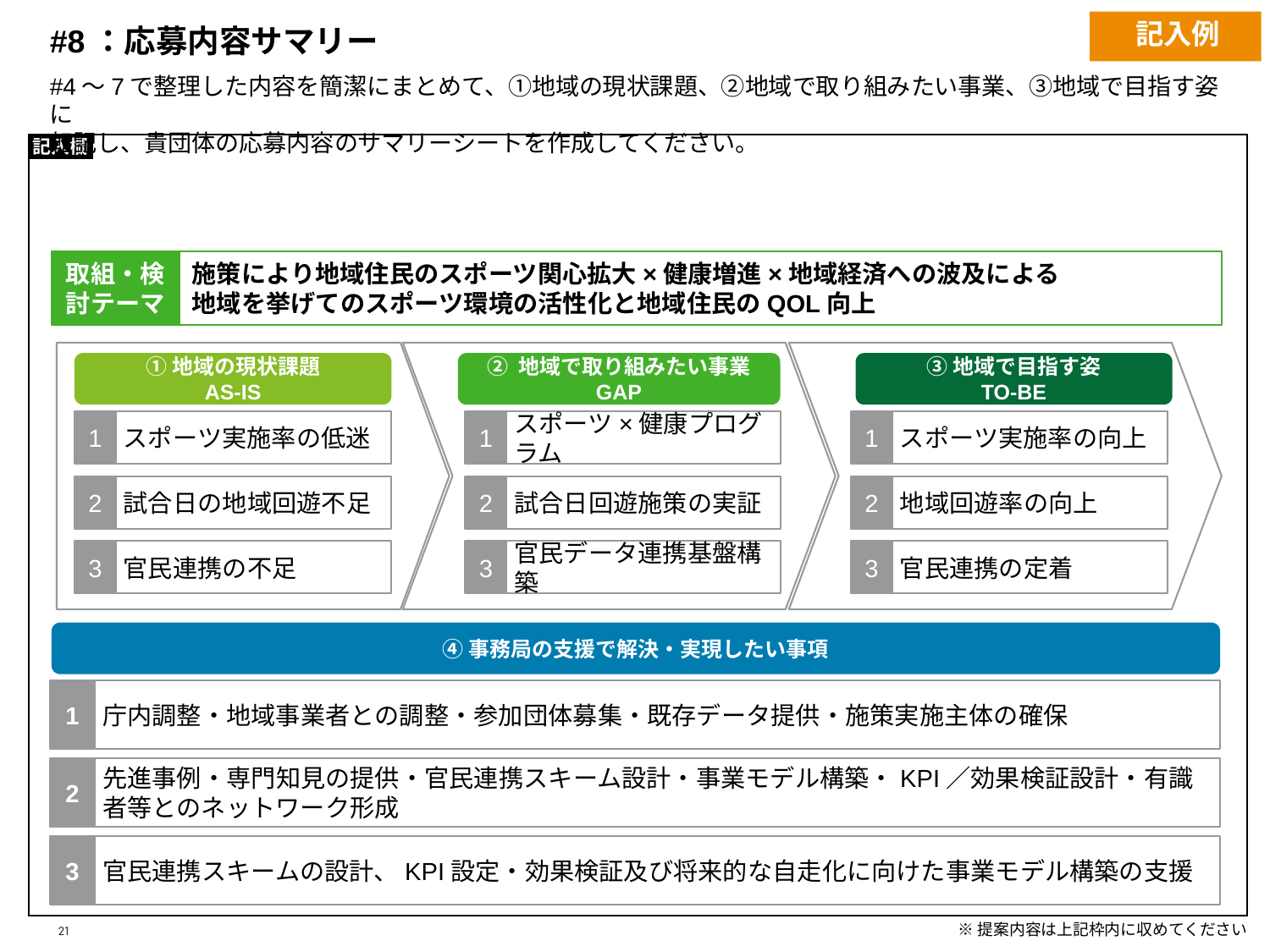

記入例
#8：応募内容サマリー
# #4～7で整理した内容を簡潔にまとめて、①地域の現状課題、②地域で取り組みたい事業、③地域で目指す姿に 転記し、貴団体の応募内容のサマリーシートを作成してください。
取組・検討テーマ
施策により地域住民のスポーツ関心拡大×健康増進×地域経済への波及による
地域を挙げてのスポーツ環境の活性化と地域住民のQOL向上

①地域の現状課題
AS-IS
② 地域で取り組みたい事業
GAP
③地域で目指す姿
TO-BE
1
スポーツ実施率の低迷
1
スポーツ×健康プログラム
1
スポーツ実施率の向上
2
試合日の地域回遊不足
2
試合日回遊施策の実証
2
地域回遊率の向上
3
官民連携の不足
3
官民データ連携基盤構築
3
官民連携の定着
④事務局の支援で解決・実現したい事項
1
庁内調整・地域事業者との調整・参加団体募集・既存データ提供・施策実施主体の確保
2
先進事例・専門知見の提供・官民連携スキーム設計・事業モデル構築・KPI／効果検証設計・有識者等とのネットワーク形成
3
官民連携スキームの設計、KPI設定・効果検証及び将来的な自走化に向けた事業モデル構築の支援
21